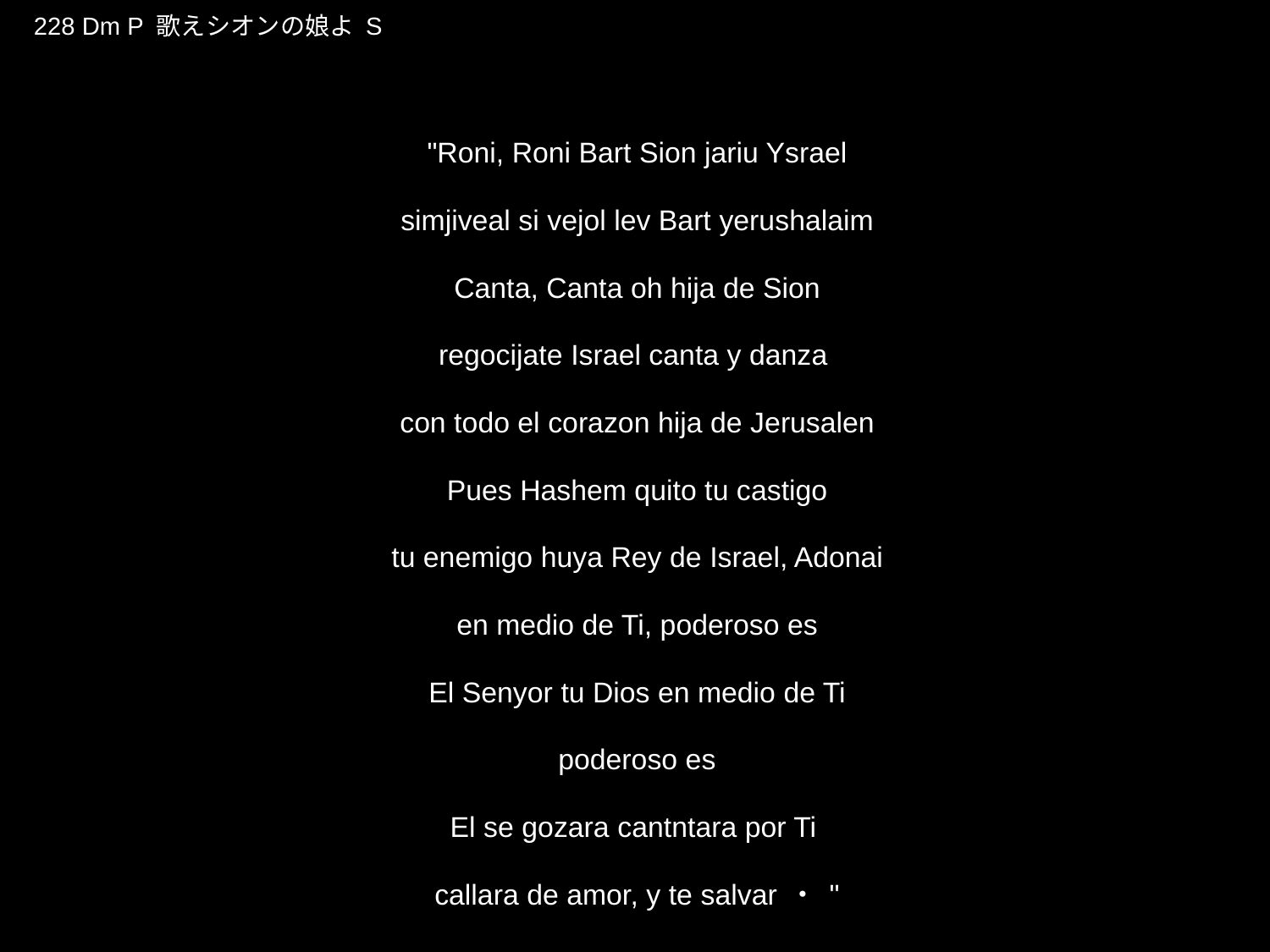

うたえしおんのむすめよ
★P
228 Dm P 歌えシオンの娘よ S
★３
"Roni, Roni Bart Sion jariu Ysrael
simjiveal si vejol lev Bart yerushalaim
Canta, Canta oh hija de Sion
regocijate Israel canta y danza
con todo el corazon hija de Jerusalen
Pues Hashem quito tu castigo
tu enemigo huya Rey de Israel, Adonai
en medio de Ti, poderoso es
El Senyor tu Dios en medio de Ti
poderoso es
El se gozara cantntara por Ti
callara de amor, y te salvar・"